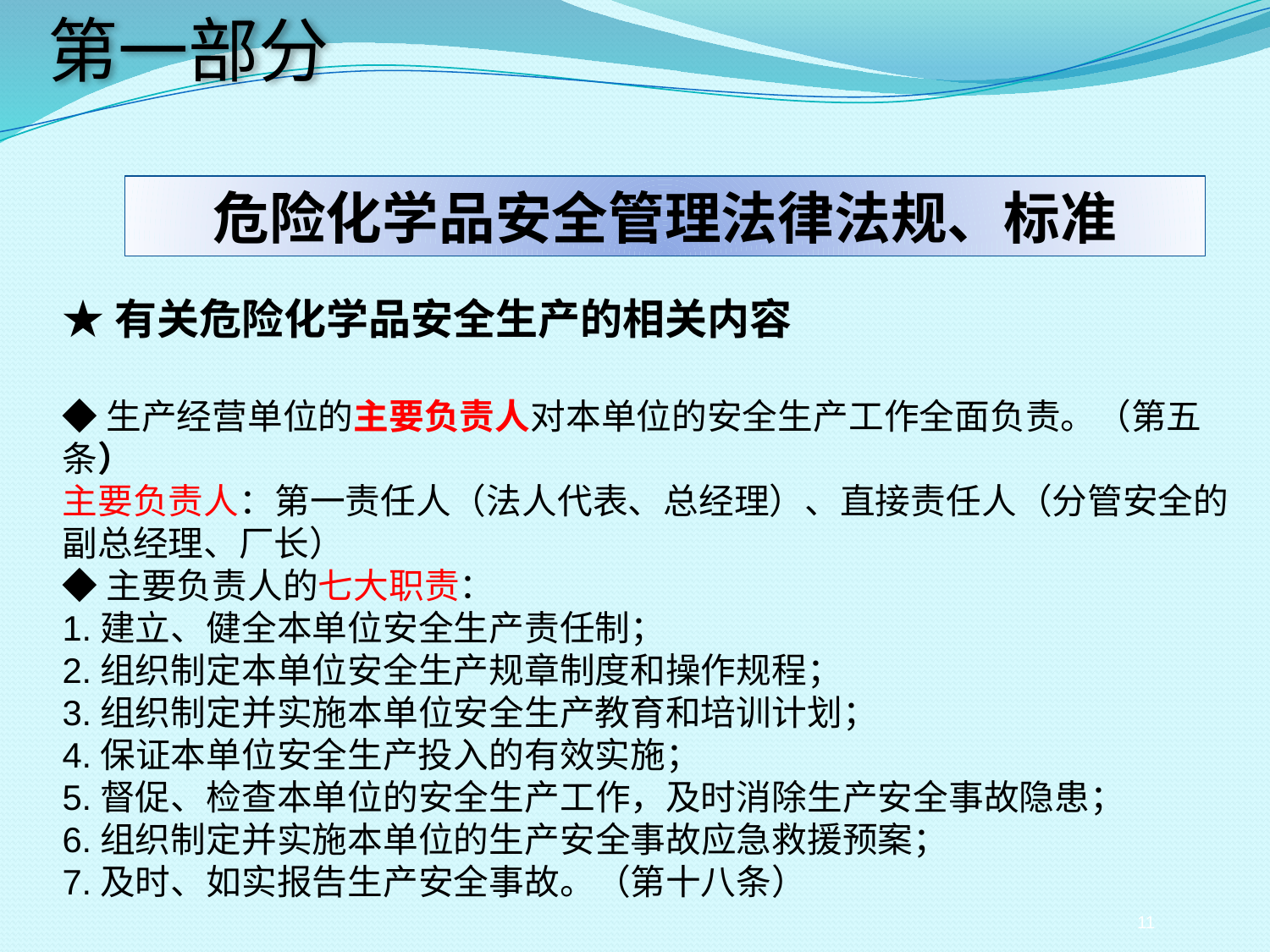

第一部分
危险化学品安全管理法律法规、标准
★有关危险化学品安全生产的相关内容

◆生产经营单位的主要负责人对本单位的安全生产工作全面负责。（第五条）
主要负责人：第一责任人（法人代表、总经理）、直接责任人（分管安全的副总经理、厂长）
◆主要负责人的七大职责：
1.建立、健全本单位安全生产责任制；
2.组织制定本单位安全生产规章制度和操作规程；
3.组织制定并实施本单位安全生产教育和培训计划；
4.保证本单位安全生产投入的有效实施；
5.督促、检查本单位的安全生产工作，及时消除生产安全事故隐患；
6.组织制定并实施本单位的生产安全事故应急救援预案；
7.及时、如实报告生产安全事故。（第十八条）

11